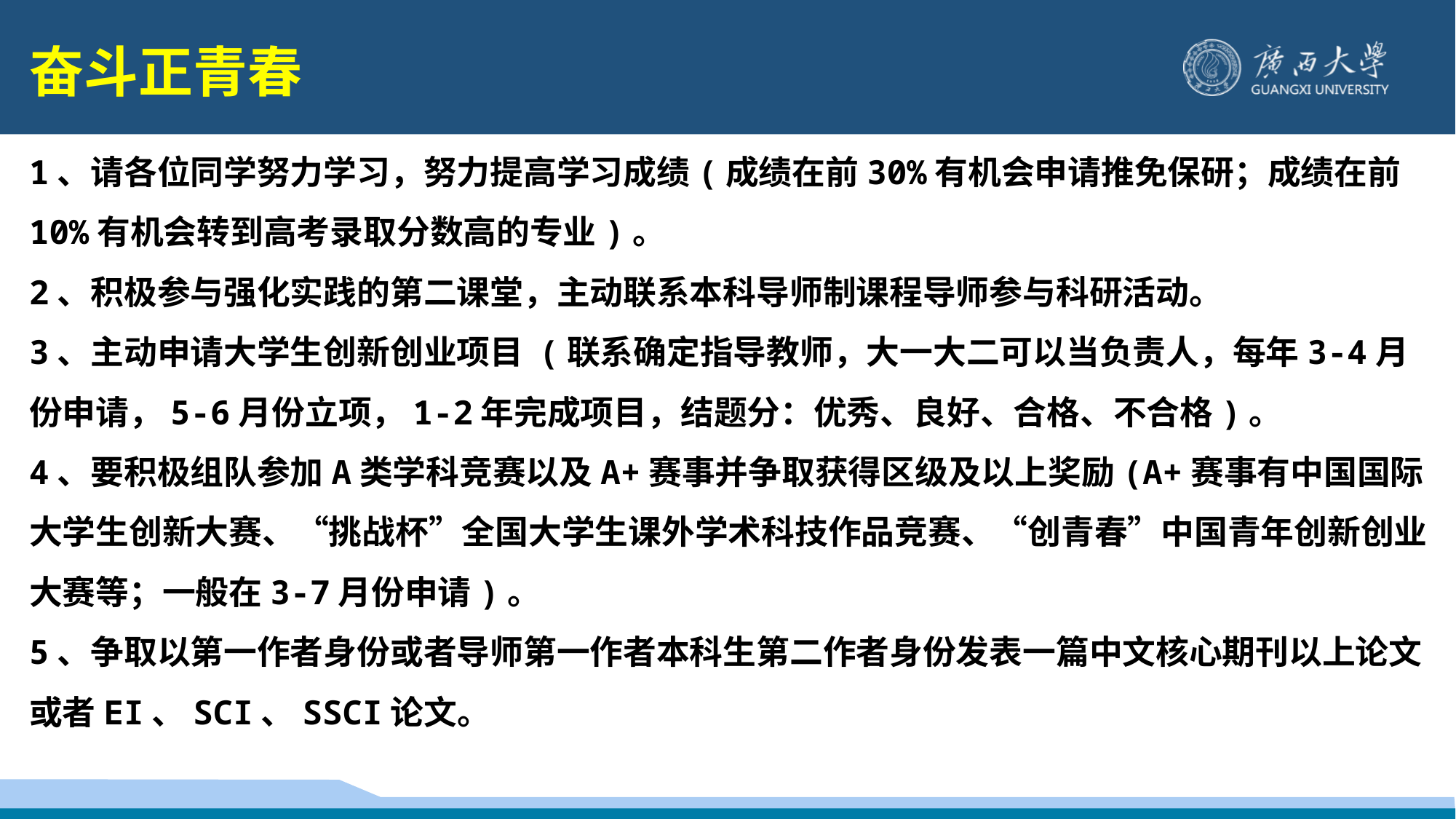

奋斗正青春
1、请各位同学努力学习，努力提高学习成绩(成绩在前30%有机会申请推免保研；成绩在前10%有机会转到高考录取分数高的专业)。
2、积极参与强化实践的第二课堂，主动联系本科导师制课程导师参与科研活动。
3、主动申请大学生创新创业项目 (联系确定指导教师，大一大二可以当负责人，每年3-4月份申请，5-6月份立项，1-2年完成项目，结题分：优秀、良好、合格、不合格)。
4、要积极组队参加A类学科竞赛以及A+赛事并争取获得区级及以上奖励(A+赛事有中国国际大学生创新大赛、“挑战杯”全国大学生课外学术科技作品竞赛、“创青春”中国青年创新创业大赛等；一般在3-7月份申请)。
5、争取以第一作者身份或者导师第一作者本科生第二作者身份发表一篇中文核心期刊以上论文或者EI、SCI、SSCI论文。